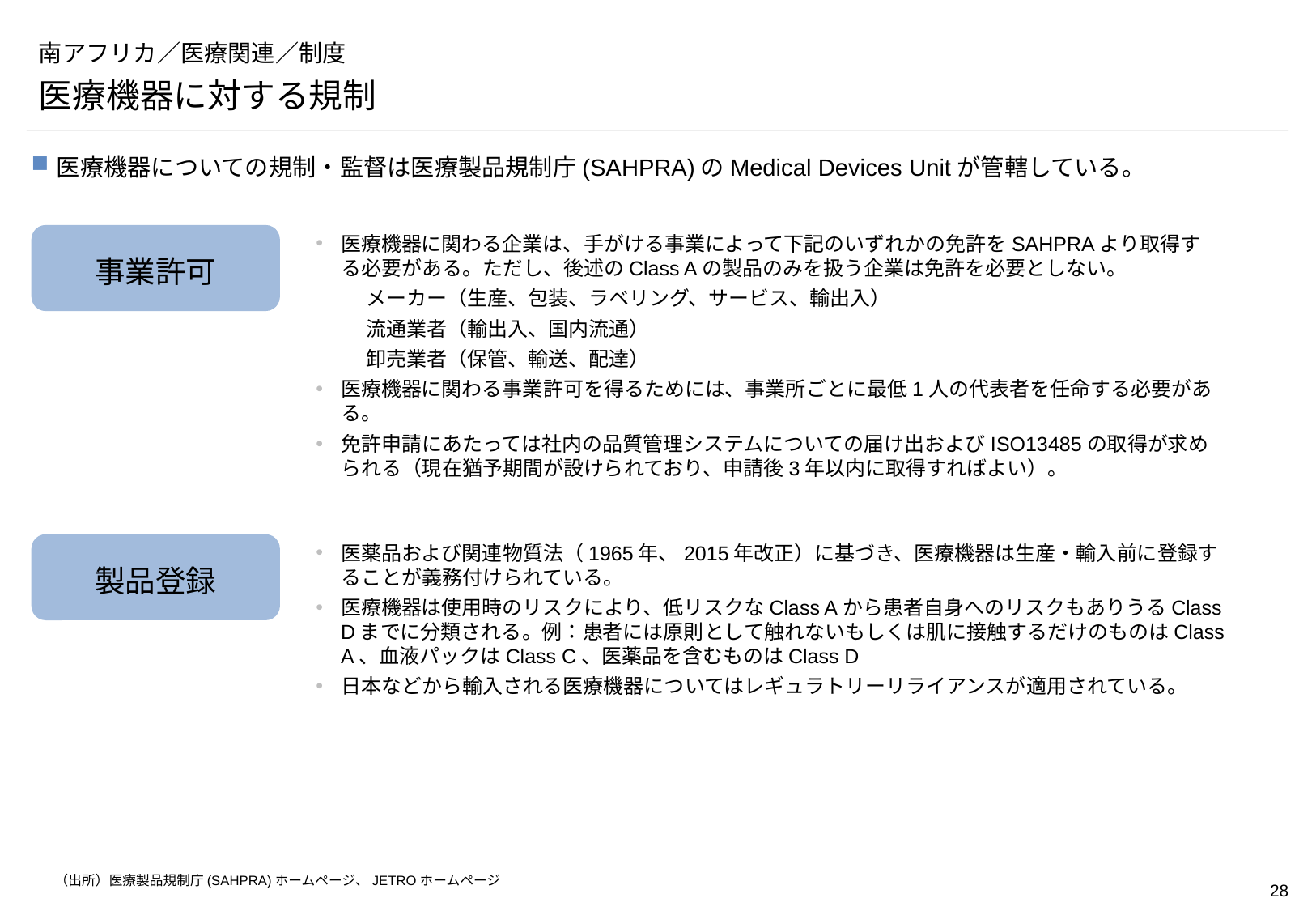

# 南アフリカ／医療関連／制度
医療機器に対する規制
医療機器についての規制・監督は医療製品規制庁(SAHPRA)のMedical Devices Unitが管轄している。
事業許可
医療機器に関わる企業は、手がける事業によって下記のいずれかの免許をSAHPRAより取得する必要がある。ただし、後述のClass Aの製品のみを扱う企業は免許を必要としない。
メーカー（生産、包装、ラベリング、サービス、輸出入）
流通業者（輸出入、国内流通）
卸売業者（保管、輸送、配達）
医療機器に関わる事業許可を得るためには、事業所ごとに最低1人の代表者を任命する必要がある。
免許申請にあたっては社内の品質管理システムについての届け出およびISO13485の取得が求められる（現在猶予期間が設けられており、申請後3年以内に取得すればよい）。
製品登録
医薬品および関連物質法（1965年、2015年改正）に基づき、医療機器は生産・輸入前に登録することが義務付けられている。
医療機器は使用時のリスクにより、低リスクなClass Aから患者自身へのリスクもありうるClass Dまでに分類される。例：患者には原則として触れないもしくは肌に接触するだけのものはClass A、血液パックはClass C、医薬品を含むものはClass D
日本などから輸入される医療機器についてはレギュラトリーリライアンスが適用されている。

（出所）医療製品規制庁(SAHPRA)ホームページ、JETROホームページ